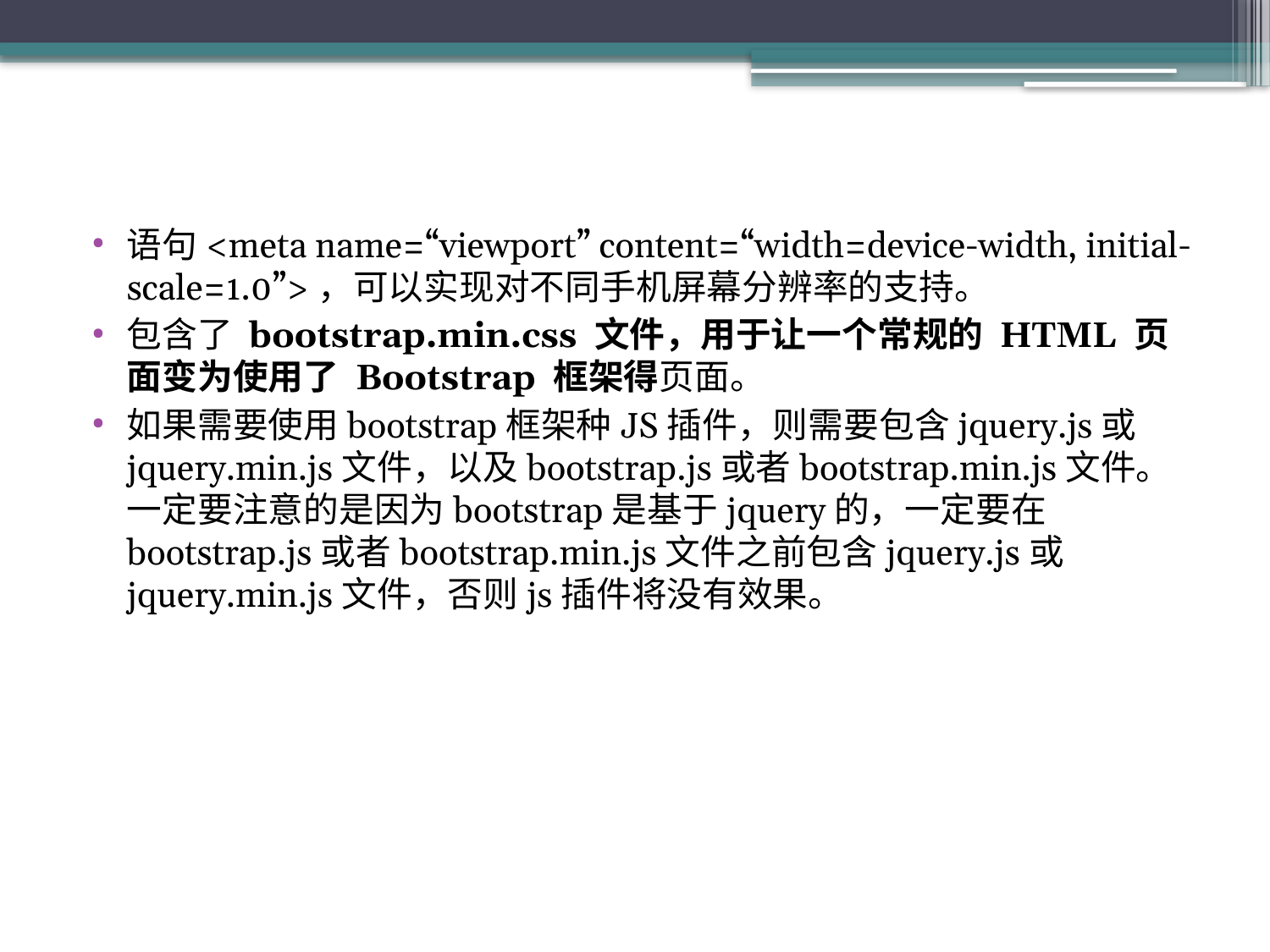

#
语句<meta name=“viewport” content=“width=device-width, initial-scale=1.0”>，可以实现对不同手机屏幕分辨率的支持。
包含了 bootstrap.min.css 文件，用于让一个常规的 HTML 页面变为使用了 Bootstrap 框架得页面。
如果需要使用bootstrap框架种JS插件，则需要包含jquery.js或jquery.min.js文件，以及bootstrap.js或者bootstrap.min.js文件。一定要注意的是因为bootstrap是基于jquery的，一定要在bootstrap.js或者bootstrap.min.js文件之前包含jquery.js或jquery.min.js文件，否则js插件将没有效果。